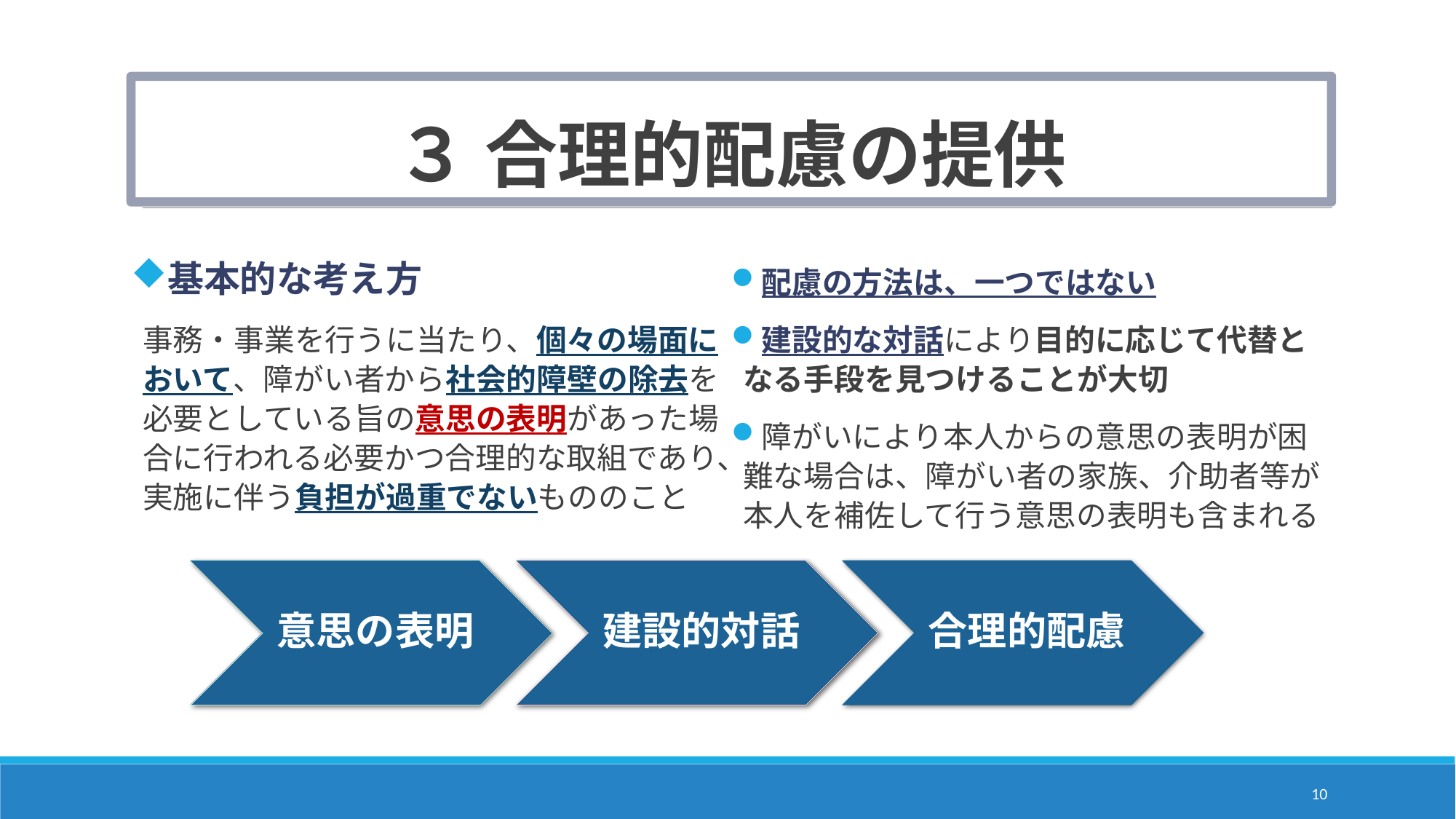

# ３ 合理的配慮の提供
基本的な考え方
事務・事業を行うに当たり、個々の場面において、障がい者から社会的障壁の除去を必要としている旨の意思の表明があった場合に行われる必要かつ合理的な取組であり、実施に伴う負担が過重でないもののこと

配慮の方法は、一つではない
建設的な対話により目的に応じて代替となる手段を見つけることが大切
障がいにより本人からの意思の表明が困難な場合は、障がい者の家族、介助者等が
本人を補佐して行う意思の表明も含まれる
意思の表明
建設的対話
合理的配慮
10